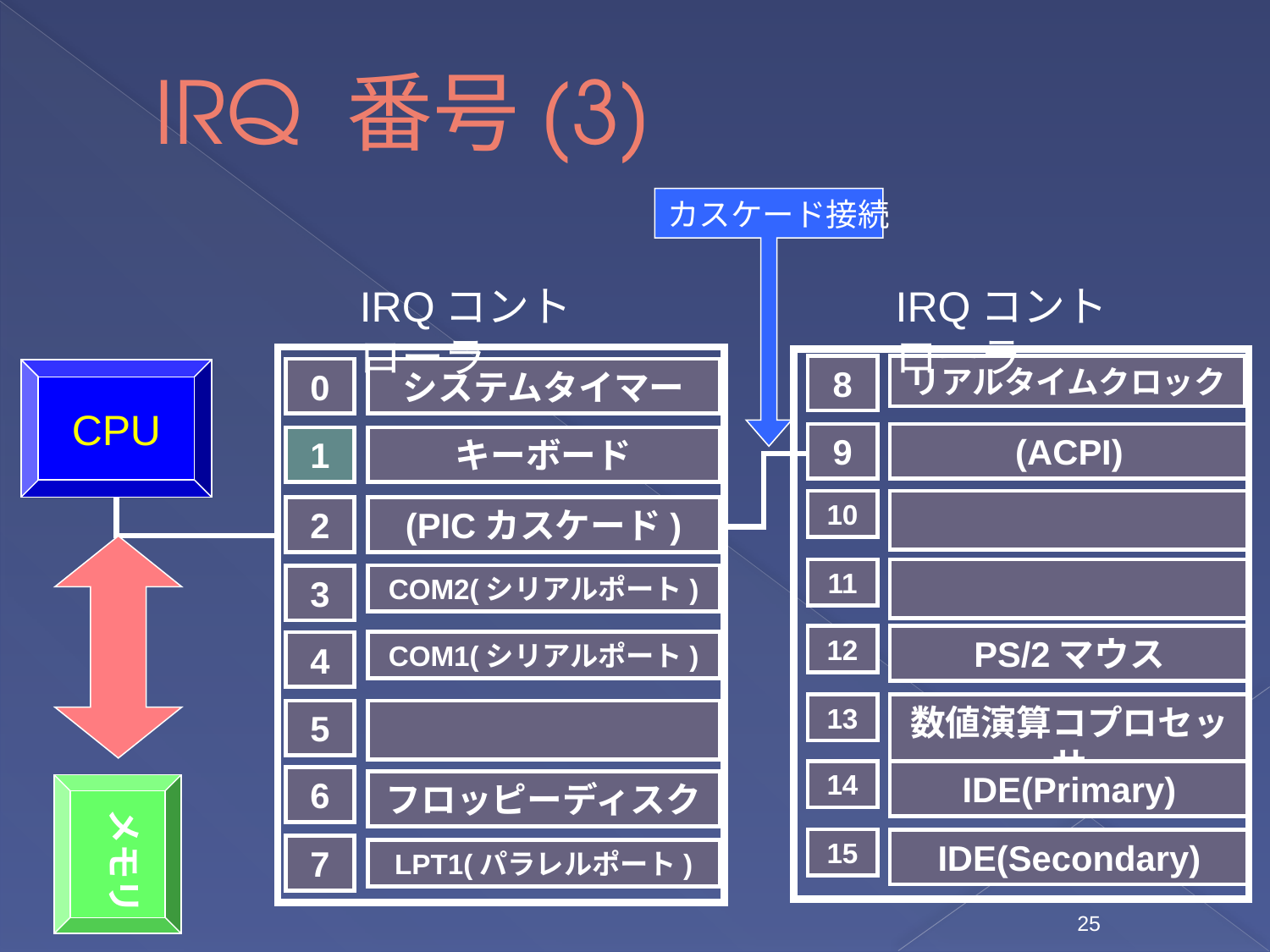

# IRQ 番号(3)
カスケード接続
IRQコントローラ
IRQコントローラ

リアルタイムクロック
8
0
システムタイマー
CPU
9
(ACPI)
1
キーボード
10

2
(PICカスケード)

11

3
COM2(シリアルポート)
12
PS/2マウス
4
COM1(シリアルポート)
13
数値演算コプロセッサ
5

14
IDE(Primary)
6
フロッピーディスク

メモリ
15
IDE(Secondary)
7
LPT1(パラレルポート)
25